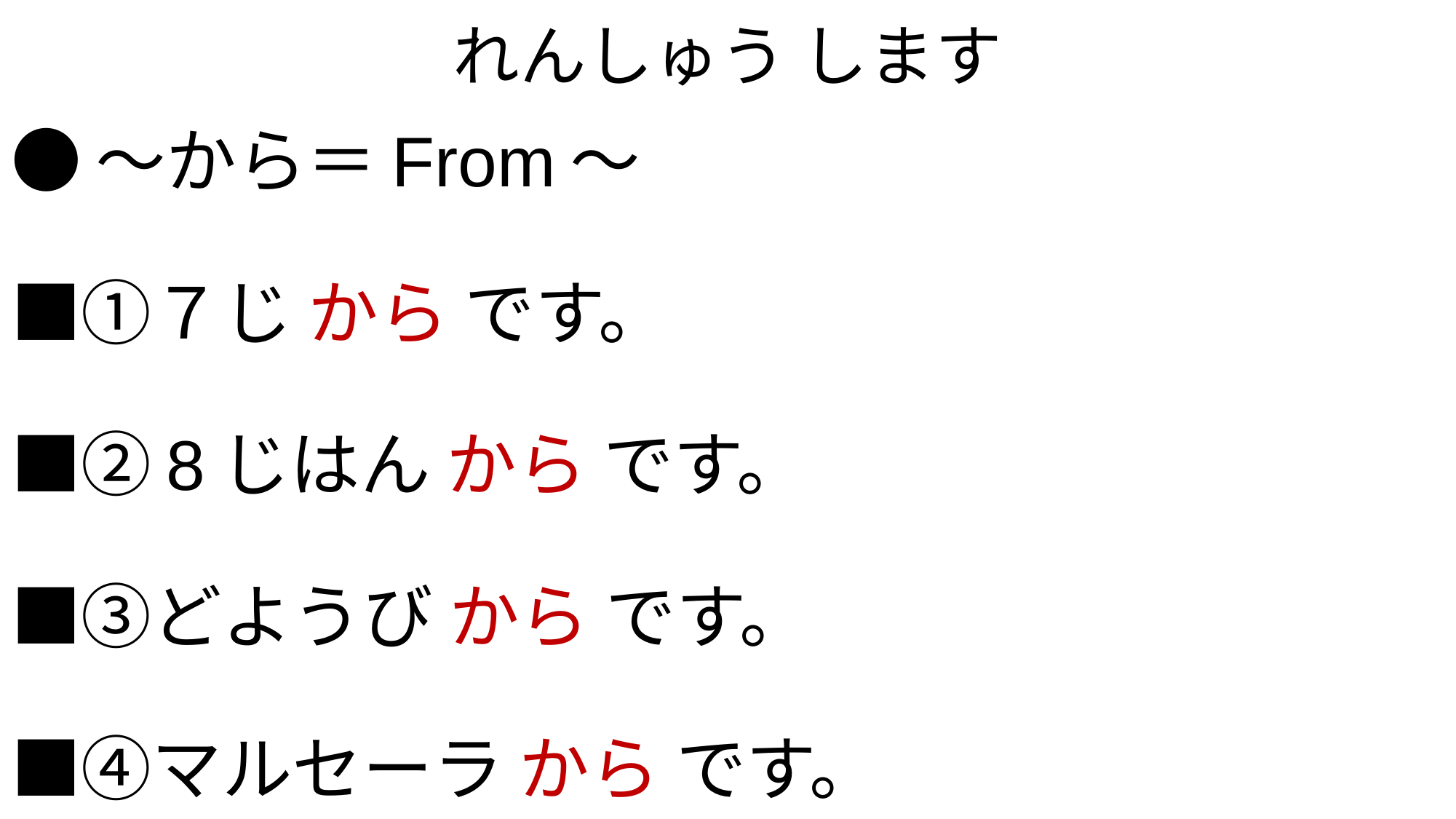

# れんしゅう します
●～から＝From～
■①７じ から です。
■②8じはん から です。
■③どようび から です。
■④マルセーラ から です。